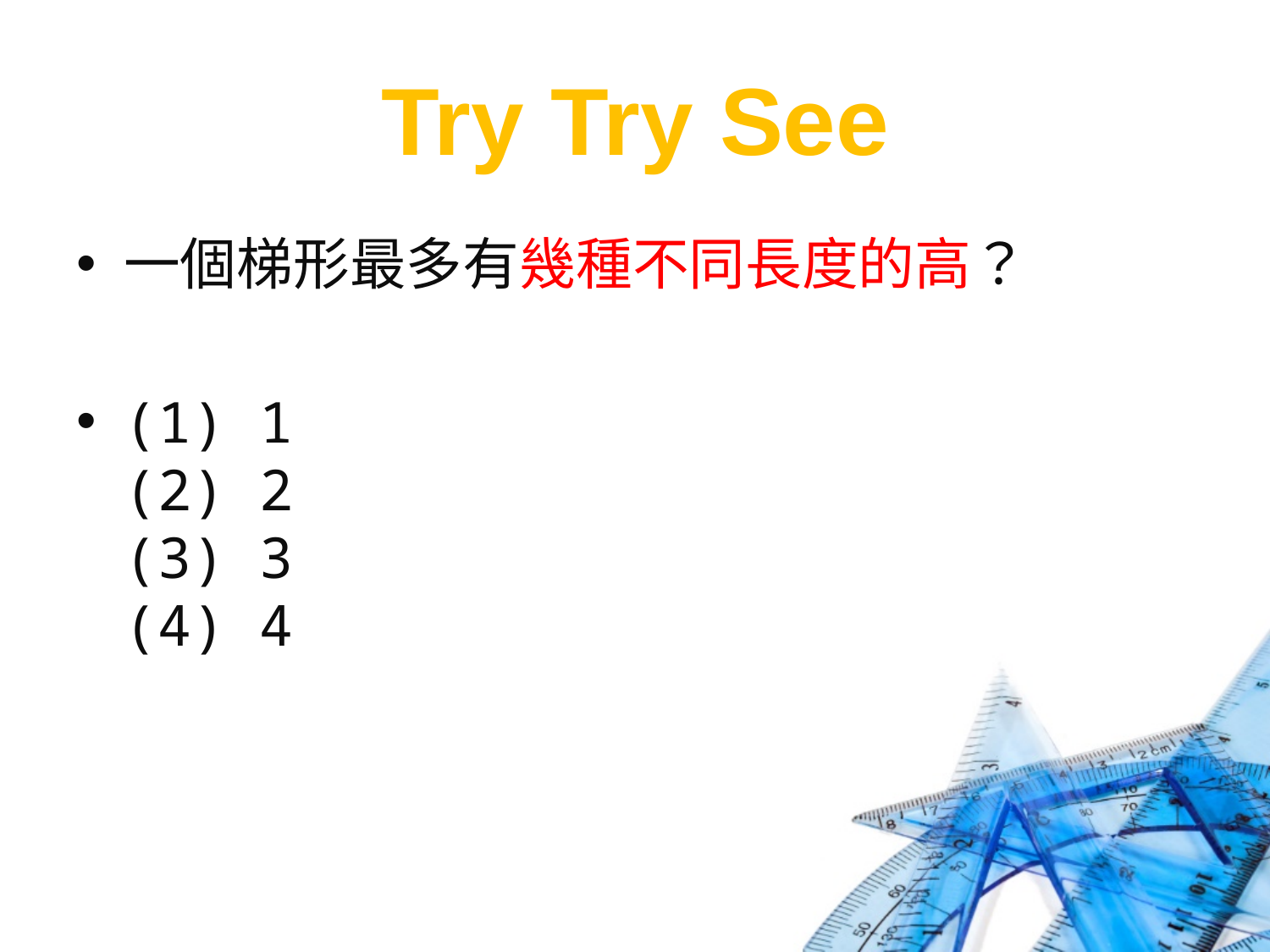

# Try Try See
一個梯形最多有幾種不同長度的高？

(1) 1
(2) 2
(3) 3
(4) 4